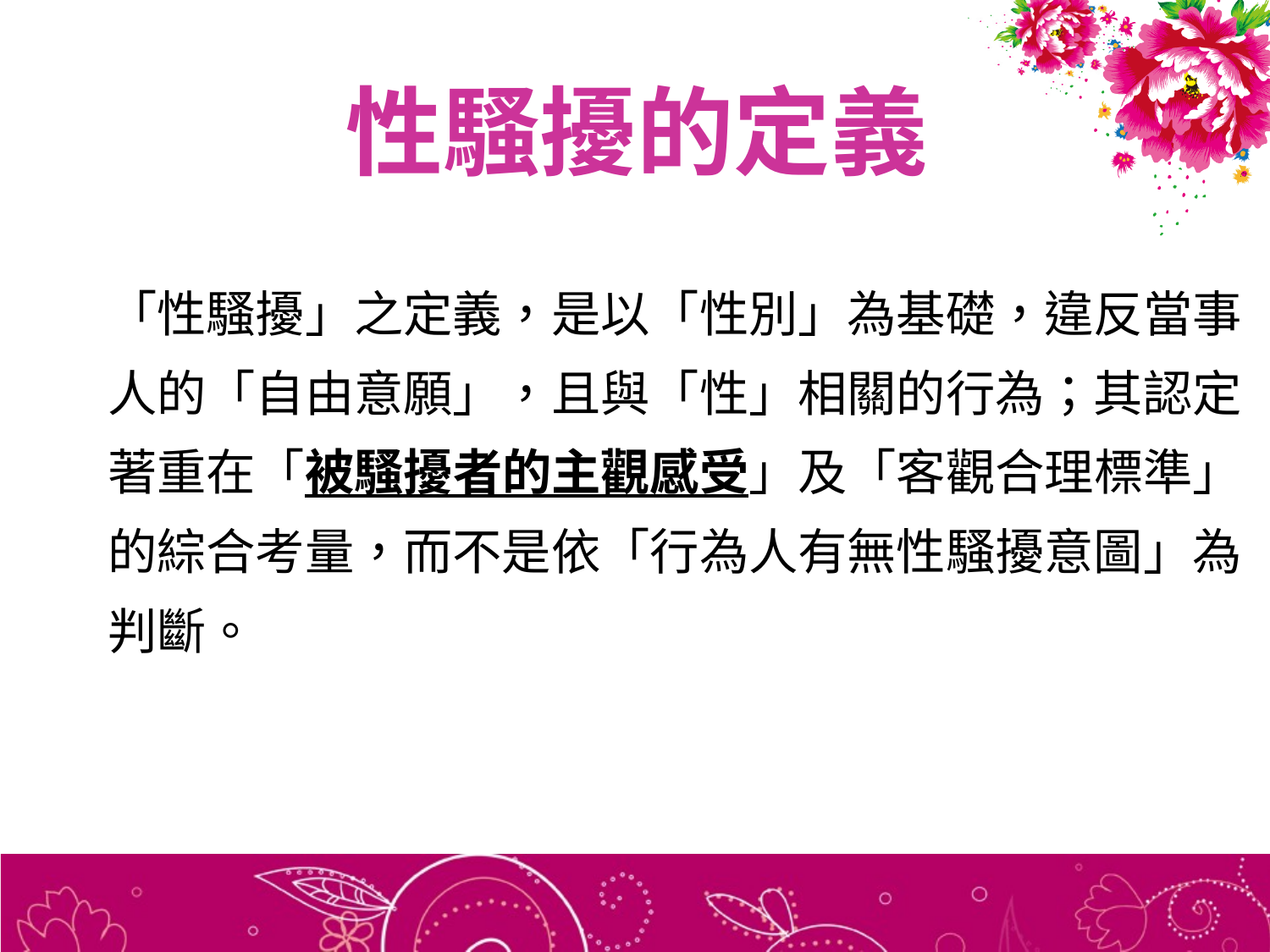

# 性騷擾的定義
「性騷擾」之定義，是以「性別」為基礎，違反當事人的「自由意願」，且與「性」相關的行為；其認定著重在「被騷擾者的主觀感受」及「客觀合理標準」的綜合考量，而不是依「行為人有無性騷擾意圖」為判斷。